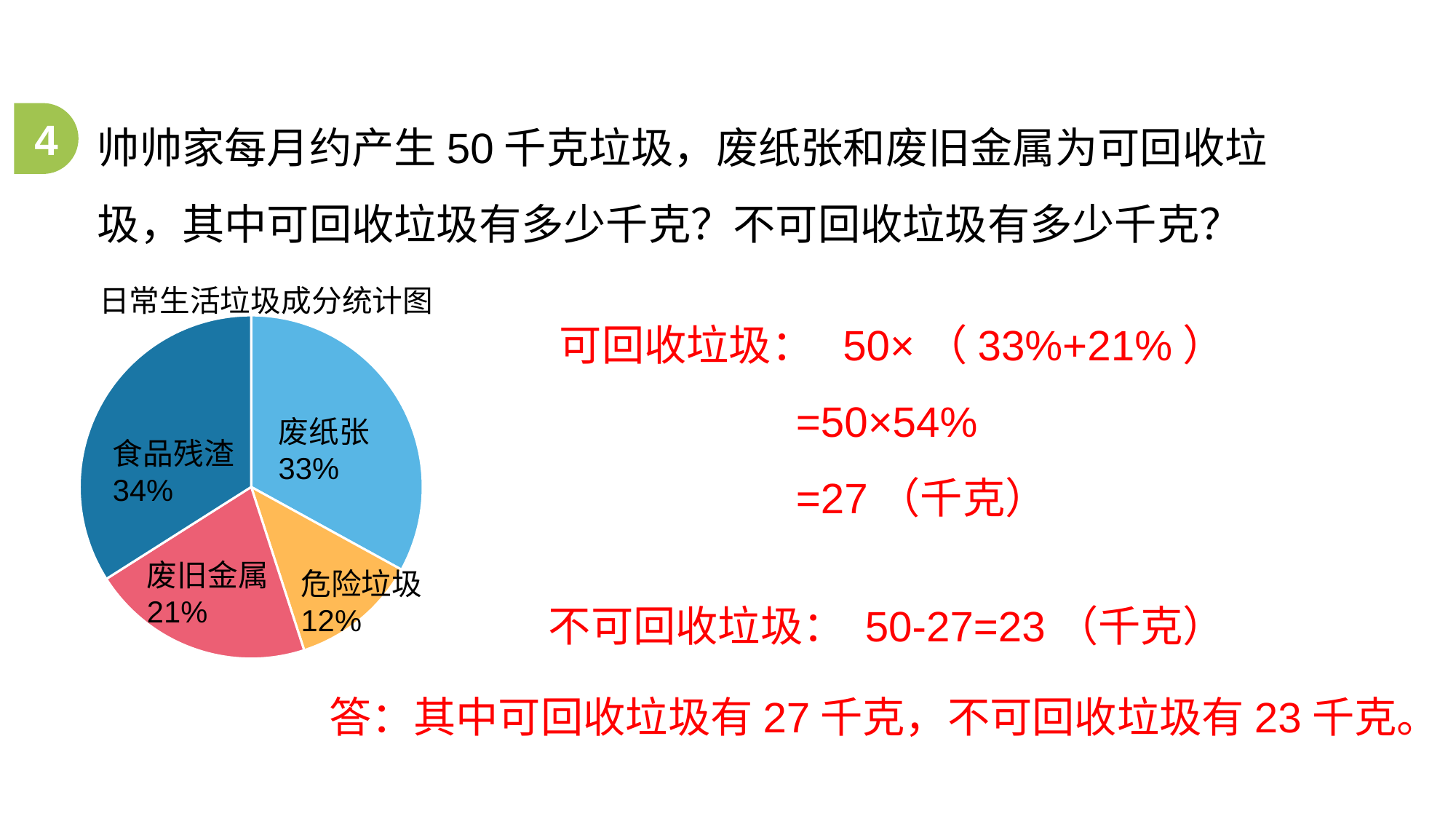

帅帅家每月约产生50千克垃圾，废纸张和废旧金属为可回收垃圾，其中可回收垃圾有多少千克？不可回收垃圾有多少千克？
4
日常生活垃圾成分统计图
可回收垃圾：  50×（33%+21%）
                    =50×54%
                    =27（千克）

### Chart

| Category | 列1 |
|---|---|
|  | 0.33 |
|  | 0.12 |
|  | 0.21 |
|  | 0.34 |
|  | None |
废纸张
33%
食品残渣
34%
废旧金属
21%
危险垃圾
12%
不可回收垃圾： 50-27=23（千克）
答：其中可回收垃圾有27千克，不可回收垃圾有23千克。